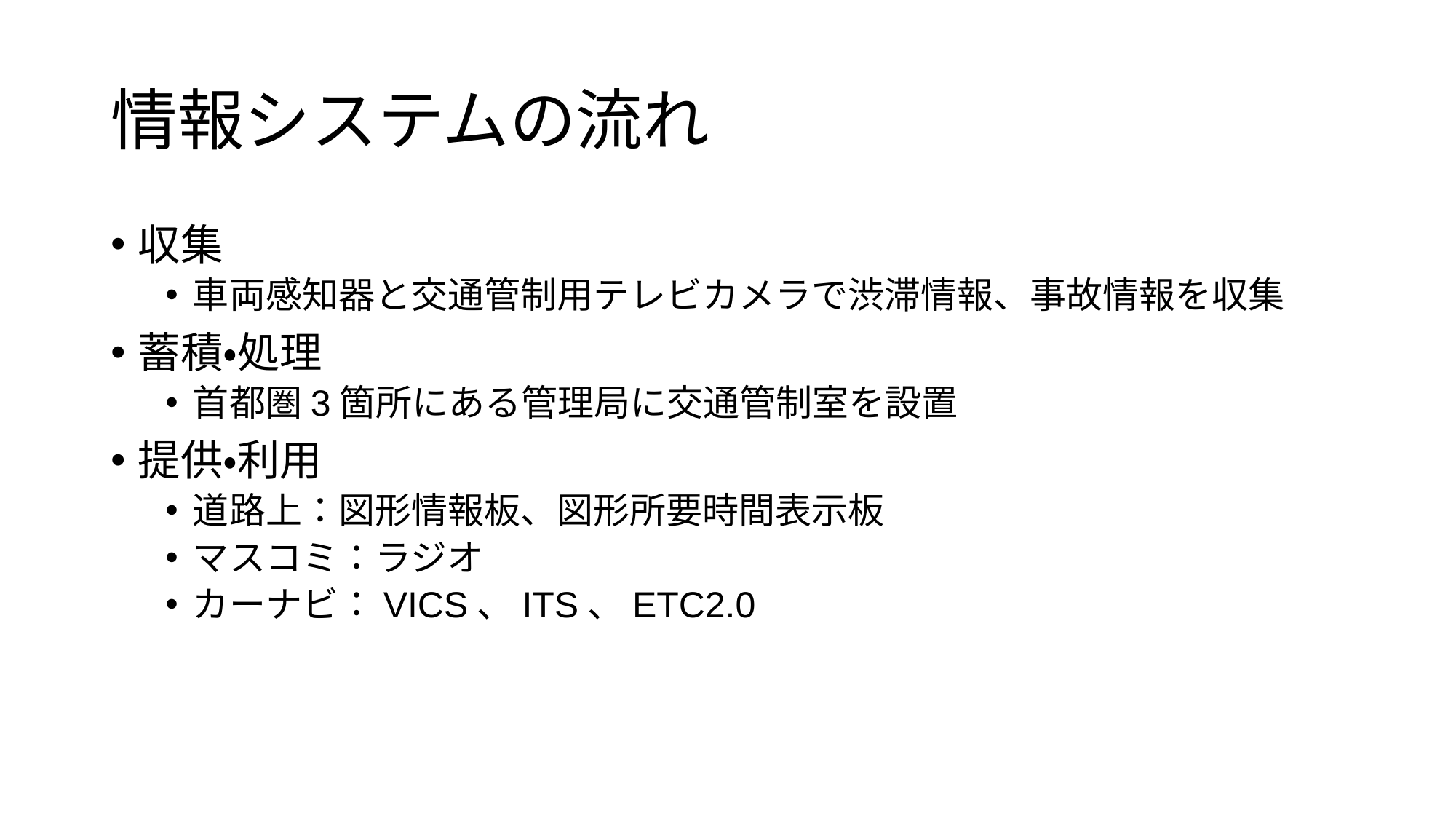

# 情報システムの流れ
収集
車両感知器と交通管制用テレビカメラで渋滞情報、事故情報を収集
蓄積・処理
首都圏3箇所にある管理局に交通管制室を設置
提供・利用
道路上：図形情報板、図形所要時間表示板
マスコミ：ラジオ
カーナビ：VICS、ITS、ETC2.0